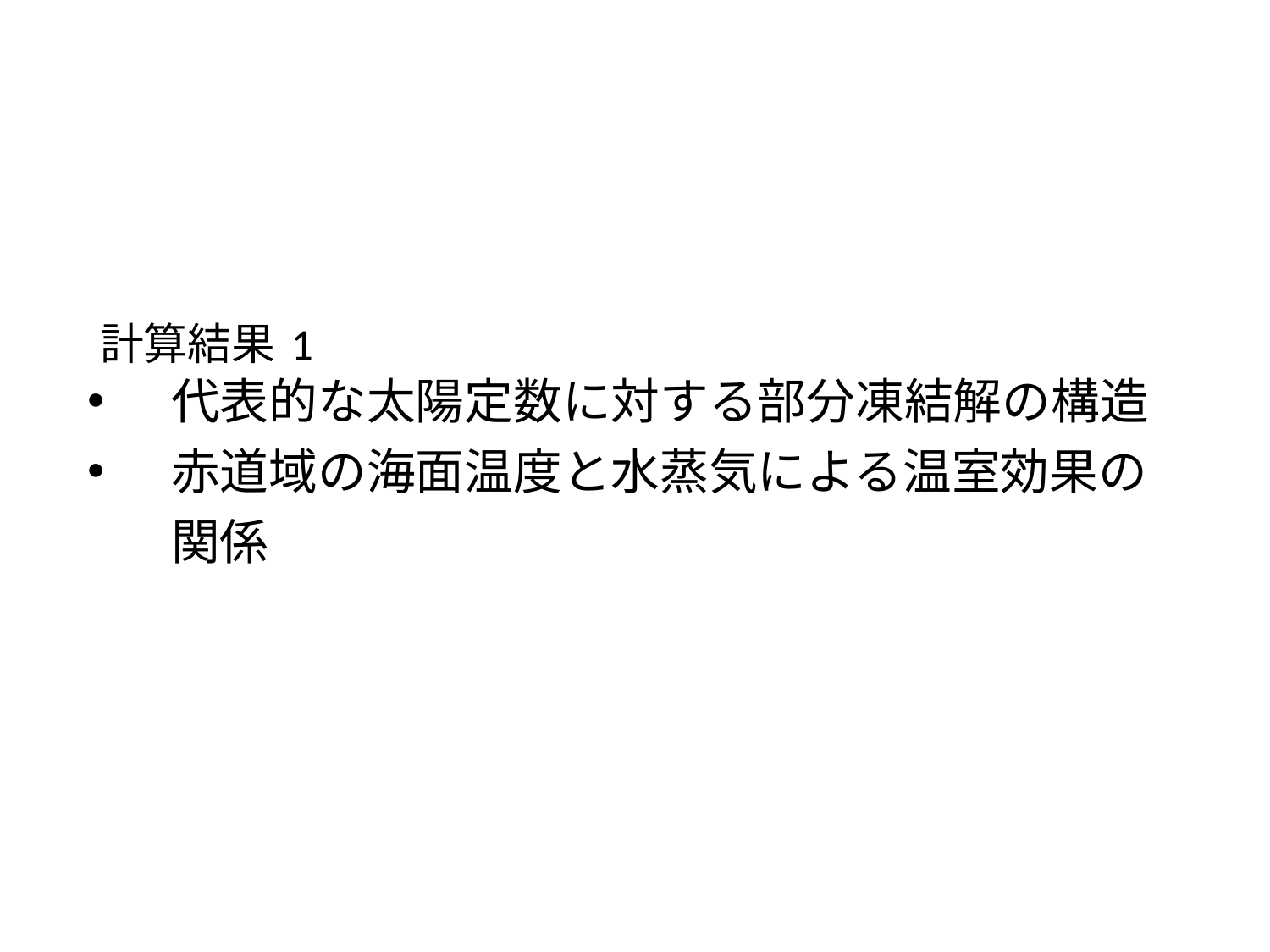

# 計算結果 1
代表的な太陽定数に対する部分凍結解の構造
赤道域の海面温度と水蒸気による温室効果の関係